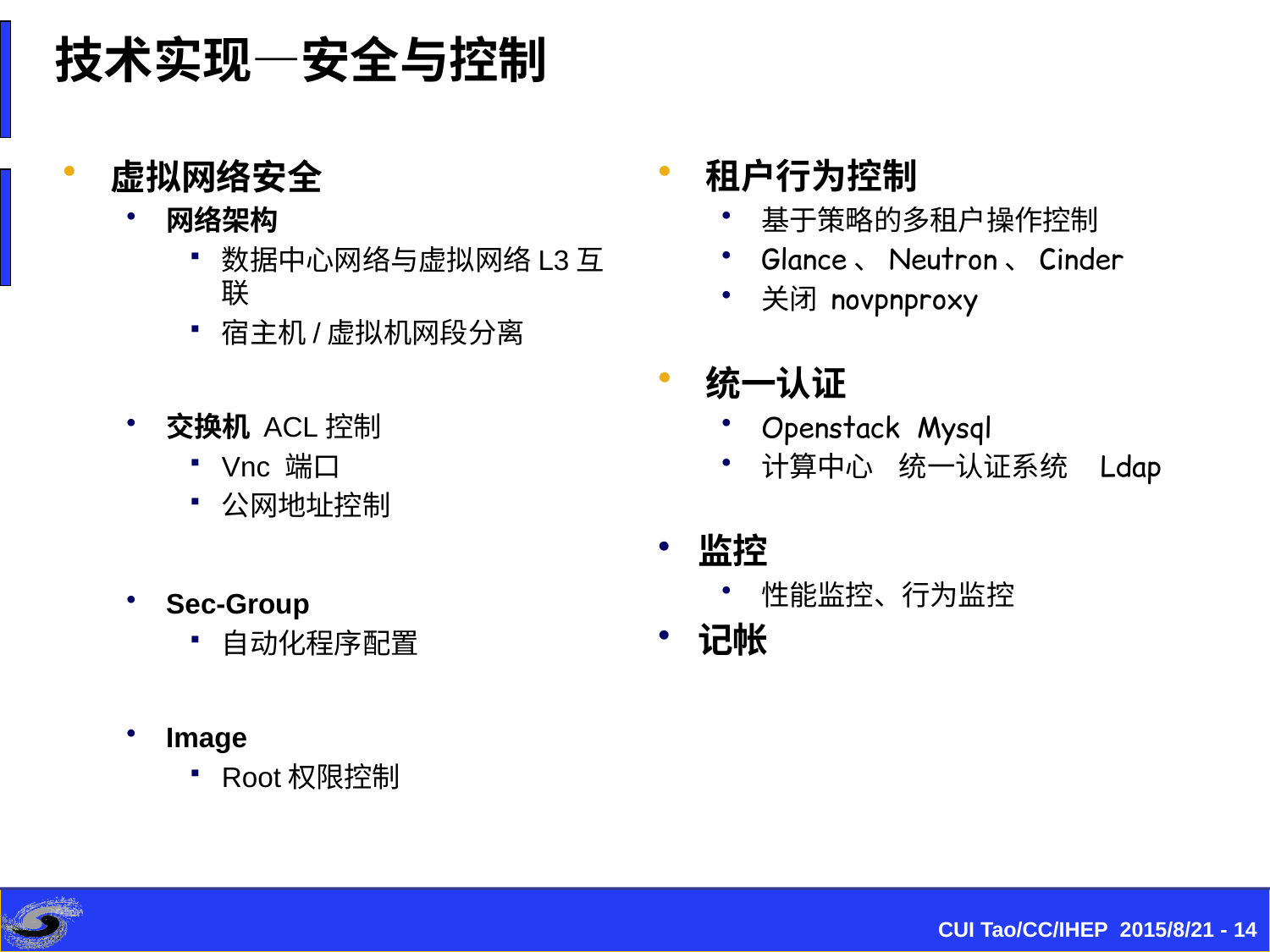

技术实现—安全与控制
虚拟网络安全
网络架构
数据中心网络与虚拟网络L3互联
宿主机/虚拟机网段分离

交换机 ACL控制
Vnc 端口
公网地址控制

Sec-Group
自动化程序配置

Image
Root权限控制

租户行为控制
基于策略的多租户操作控制
Glance、Neutron、Cinder
关闭 novpnproxy

统一认证
Openstack  Mysql
计算中心    统一认证系统    Ldap

监控
性能监控、行为监控
记帐

CUI Tao/CC/IHEP  2015/8/21 - 14